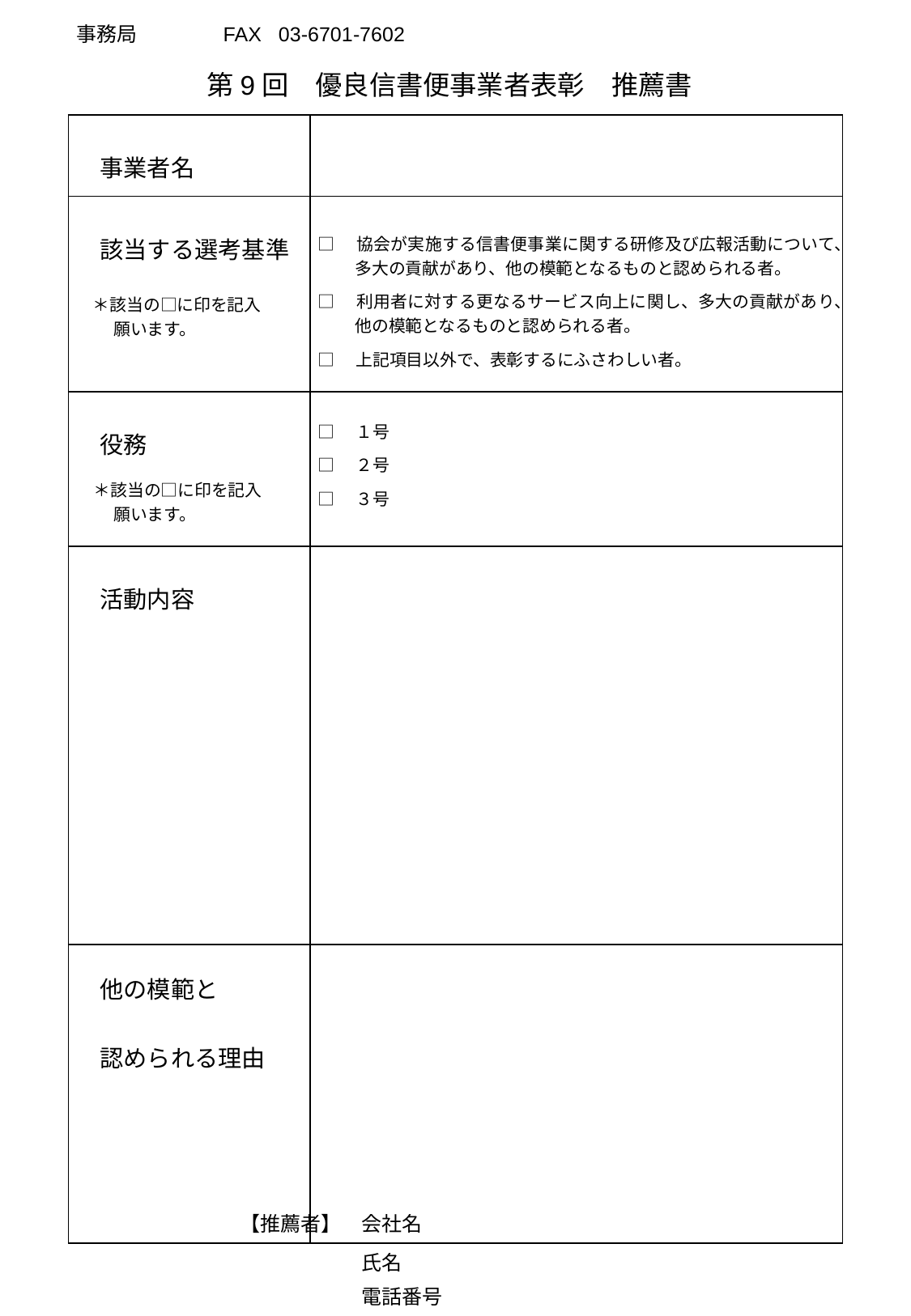

事務局　　　　FAX   03-6701-7602
第9回　優良信書便事業者表彰　推薦書
| 事業者名 |  |
| --- | --- |
| 該当する選考基準 　＊該当の□に印を記入 　 　願います。 | □　協会が実施する信書便事業に関する研修及び広報活動について、 　　 多大の貢献があり、他の模範となるものと認められる者。 □　利用者に対する更なるサービス向上に関し、多大の貢献があり、 　　 他の模範となるものと認められる者。 □　上記項目以外で、表彰するにふさわしい者。 |
| 役務 　＊該当の□に印を記入 　　 願います。 | □　１号　 □　２号 □　３号 |
| 活動内容 |  |
| 他の模範と 　 　認められる理由 |  |
【推薦者】　会社名

　　　　　　氏名

　　　　　　電話番号